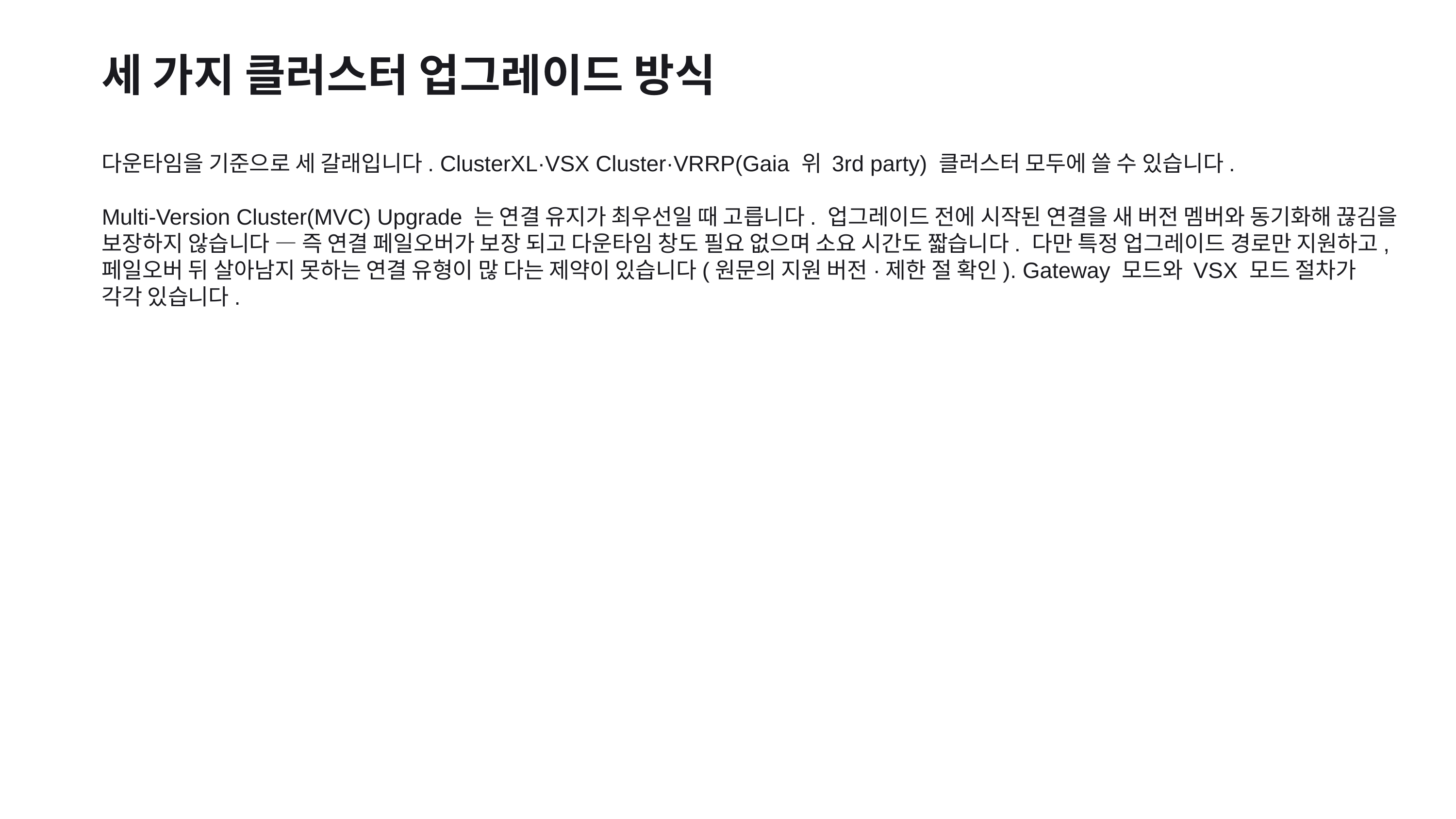

세 가지 클러스터 업그레이드 방식
다운타임을 기준으로 세 갈래입니다. ClusterXL·VSX Cluster·VRRP(Gaia 위 3rd party) 클러스터 모두에 쓸 수 있습니다.

Multi-Version Cluster(MVC) Upgrade 는 연결 유지가 최우선일 때 고릅니다. 업그레이드 전에 시작된 연결을 새 버전 멤버와 동기화해 끊김을 보장하지 않습니다 — 즉 연결 페일오버가 보장 되고 다운타임 창도 필요 없으며 소요 시간도 짧습니다. 다만 특정 업그레이드 경로만 지원하고, 페일오버 뒤 살아남지 못하는 연결 유형이 많 다는 제약이 있습니다(원문의 지원 버전·제한 절 확인). Gateway 모드와 VSX 모드 절차가 각각 있습니다.